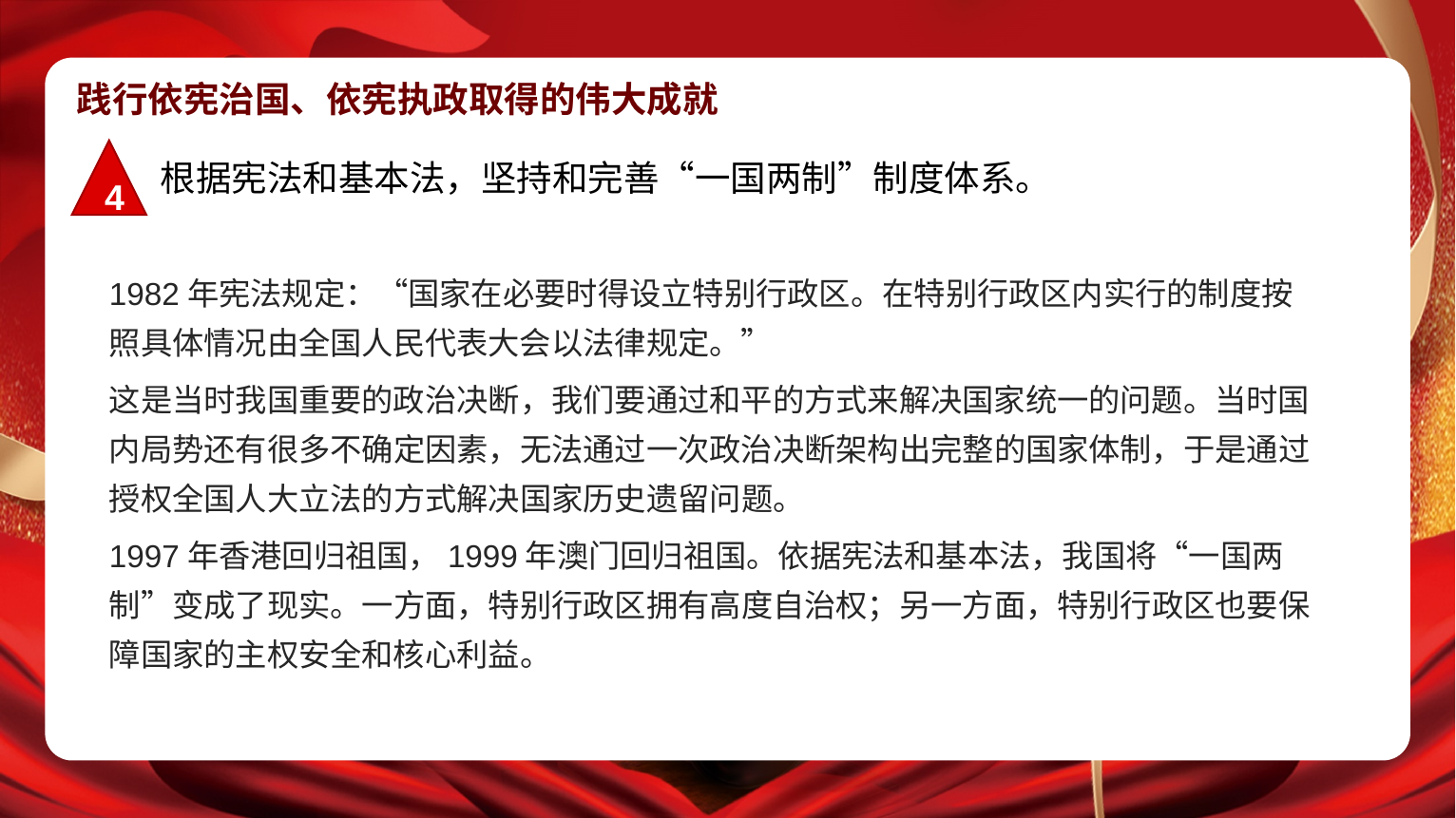

践行依宪治国、依宪执政取得的伟大成就
4
根据宪法和基本法，坚持和完善“一国两制”制度体系。
1982年宪法规定：“国家在必要时得设立特别行政区。在特别行政区内实行的制度按照具体情况由全国人民代表大会以法律规定。”
这是当时我国重要的政治决断，我们要通过和平的方式来解决国家统一的问题。当时国内局势还有很多不确定因素，无法通过一次政治决断架构出完整的国家体制，于是通过授权全国人大立法的方式解决国家历史遗留问题。
1997年香港回归祖国，1999年澳门回归祖国。依据宪法和基本法，我国将“一国两制”变成了现实。一方面，特别行政区拥有高度自治权；另一方面，特别行政区也要保障国家的主权安全和核心利益。